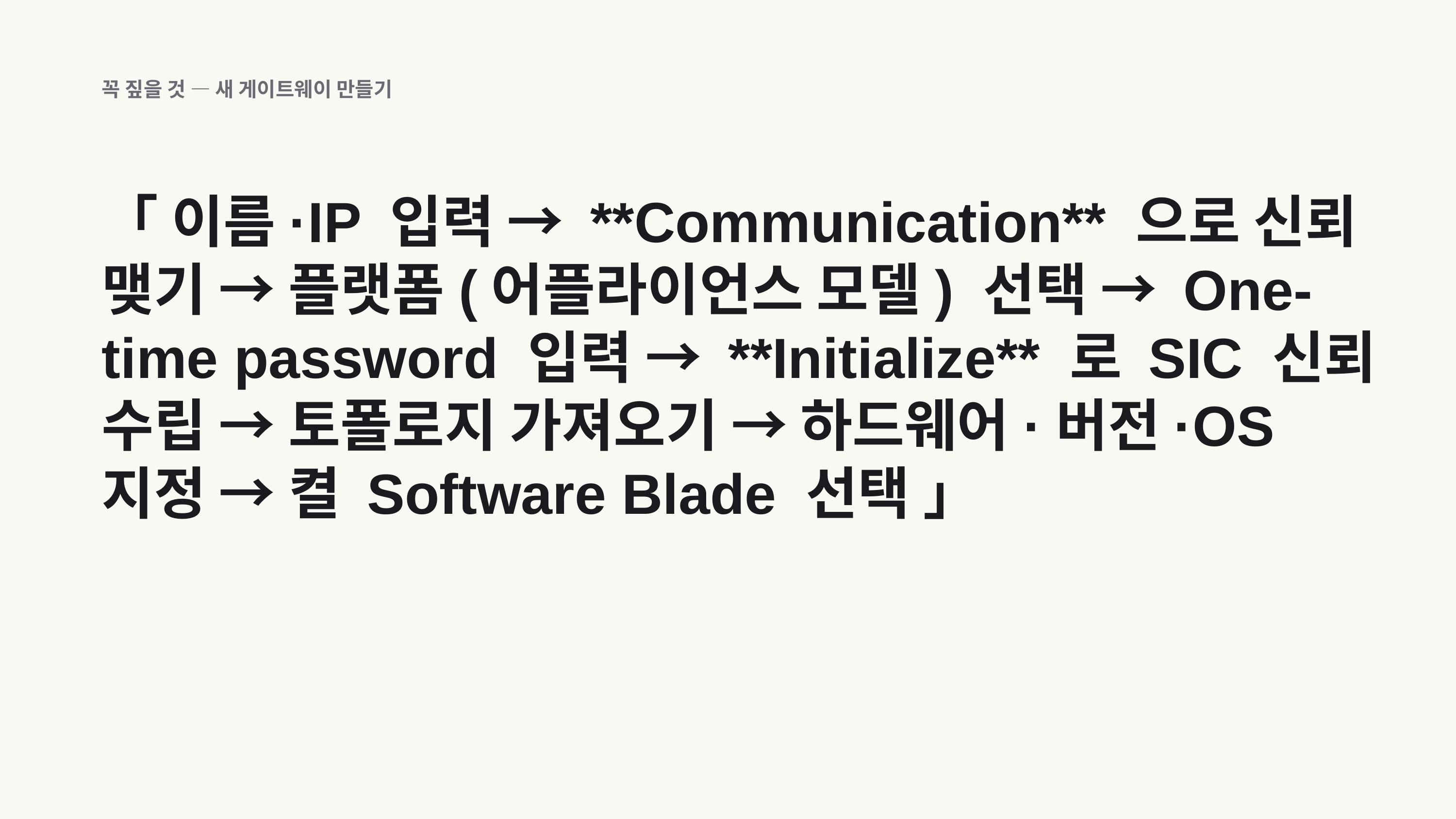

꼭 짚을 것 — 새 게이트웨이 만들기
「 이름·IP 입력 → **Communication** 으로 신뢰 맺기 → 플랫폼(어플라이언스 모델) 선택 → One-time password 입력 → **Initialize** 로 SIC 신뢰 수립 → 토폴로지 가져오기 → 하드웨어·버전·OS 지정 → 켤 Software Blade 선택 」